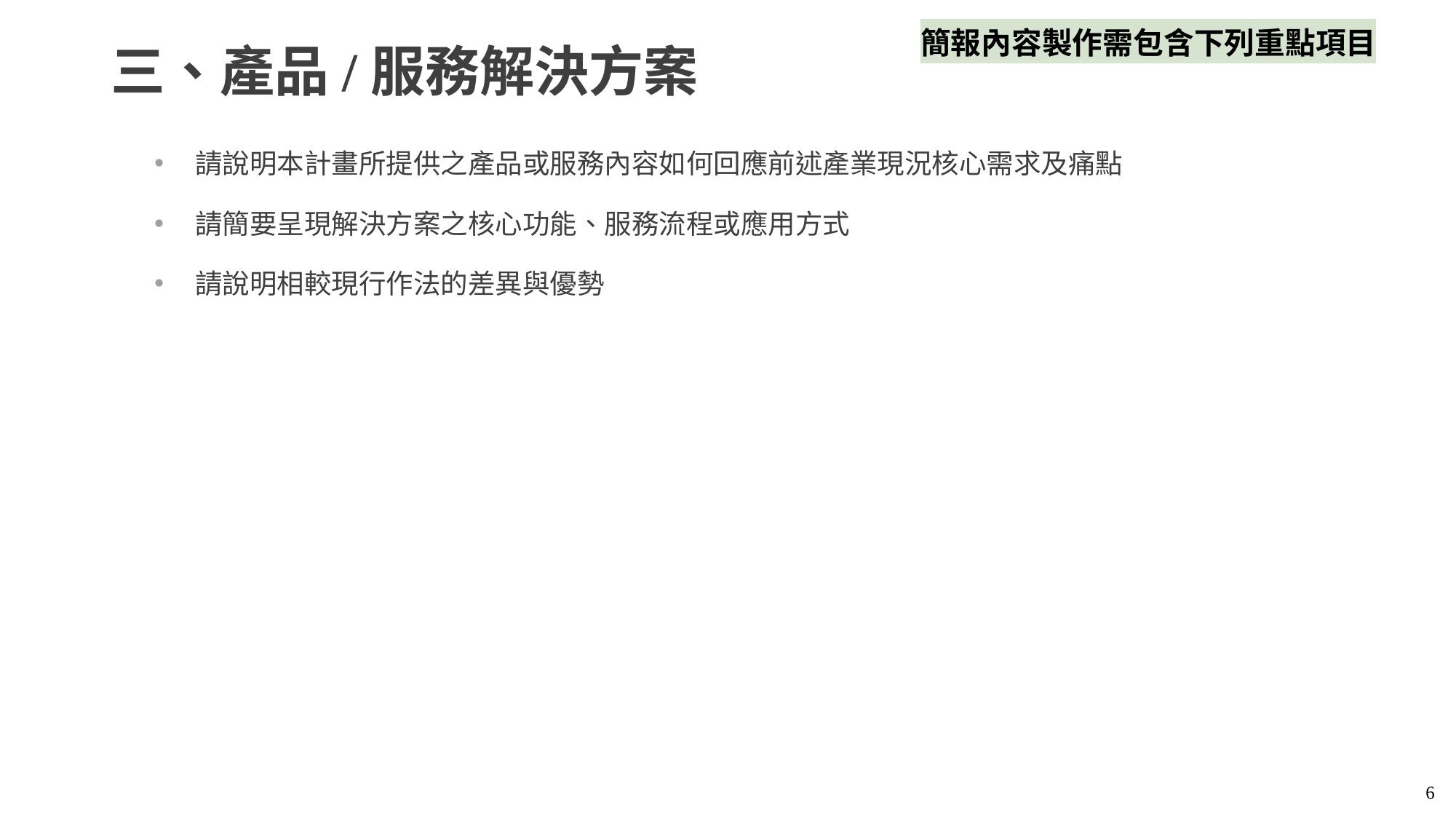

簡報內容製作需包含下列重點項目
# 三、產品/服務解決方案
請說明本計畫所提供之產品或服務內容如何回應前述產業現況核心需求及痛點
請簡要呈現解決方案之核心功能、服務流程或應用方式
請說明相較現行作法的差異與優勢
6